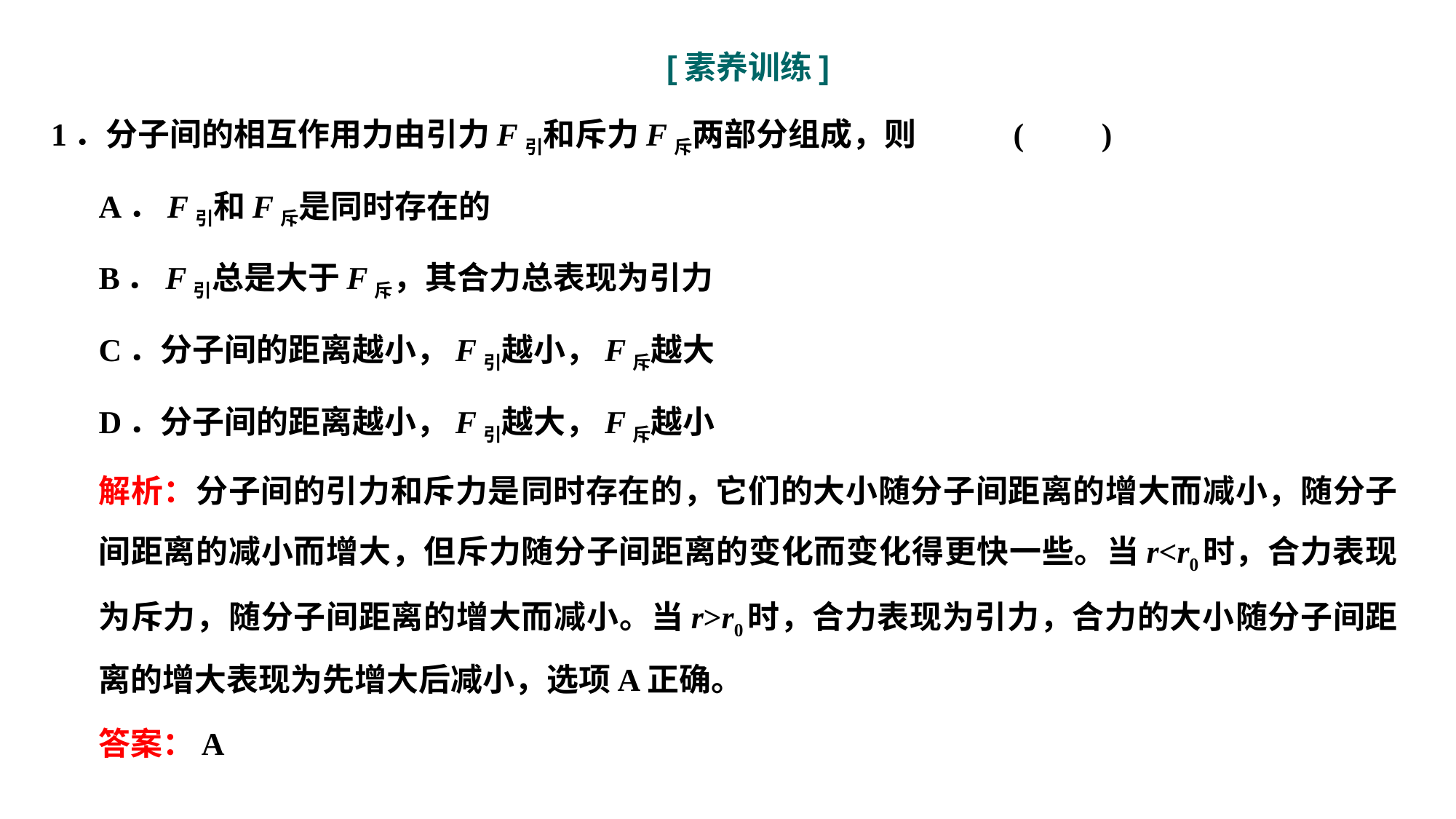

[素养训练]
1．分子间的相互作用力由引力F引和斥力F斥两部分组成，则			      (　　)
A．F引和F斥是同时存在的
B．F引总是大于F斥，其合力总表现为引力
C．分子间的距离越小，F引越小，F斥越大
D．分子间的距离越小，F引越大，F斥越小
解析：分子间的引力和斥力是同时存在的，它们的大小随分子间距离的增大而减小，随分子间距离的减小而增大，但斥力随分子间距离的变化而变化得更快一些。当r<r0时，合力表现为斥力，随分子间距离的增大而减小。当r>r0时，合力表现为引力，合力的大小随分子间距离的增大表现为先增大后减小，选项A正确。
答案：A